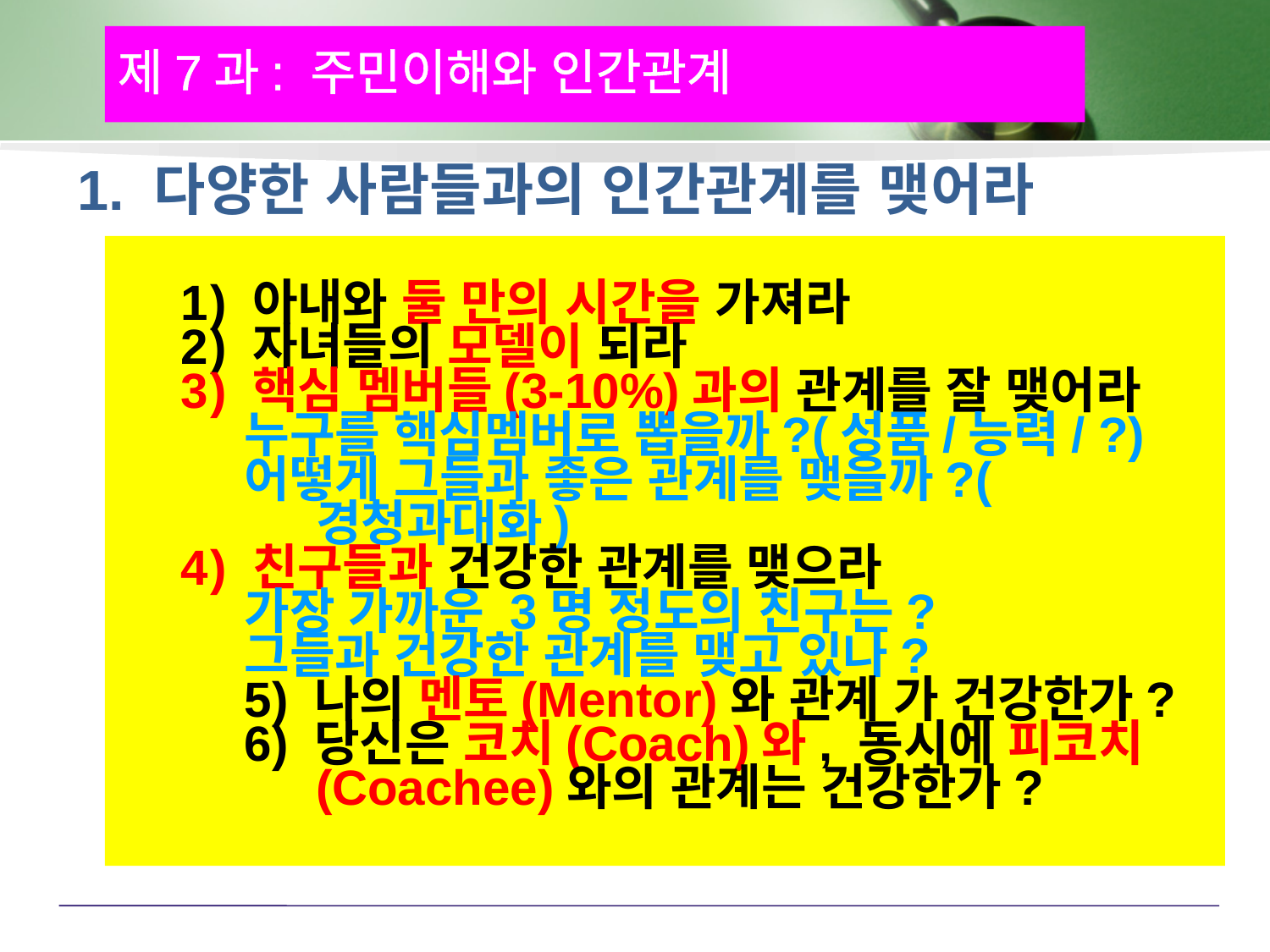

제7과: 주민이해와 인간관계
# 1. 다양한 사람들과의 인간관계를 맺어라

아내와 둘 만의 시간을 가져라
자녀들의 모델이 되라
핵심 멤버들(3-10%)과의 관계를 잘 맺어라
누구를 핵심멤버로 뽑을까?(성품/능력/ ?)
어떻게 그들과 좋은 관계를 맺을까?(경청과대화)
친구들과 건강한 관계를 맺으라
가장 가까운 3명 정도의 친구는?
그들과 건강한 관계를 맺고 있나?
5) 나의 멘토(Mentor)와 관계 가 건강한가?
6) 당신은 코치(Coach)와, 동시에 피코치(Coachee)와의 관계는 건강한가?